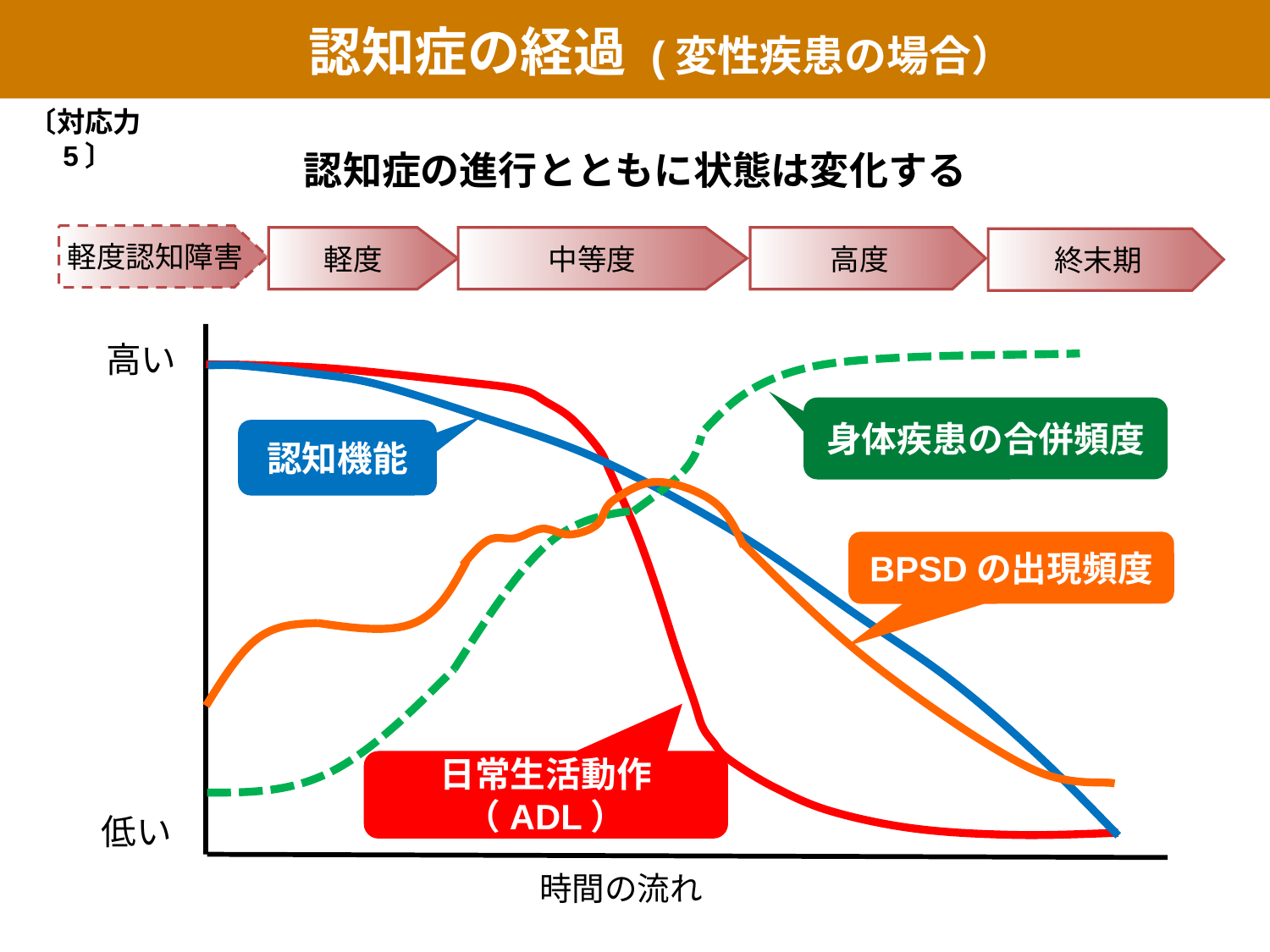

認知症の経過 (変性疾患の場合）
〔対応力5〕
認知症の進行とともに状態は変化する
軽度認知障害
軽度
中等度
高度
終末期

高い

身体疾患の合併頻度

認知機能

日常生活動作（ADL）

BPSDの出現頻度
低い

時間の流れ